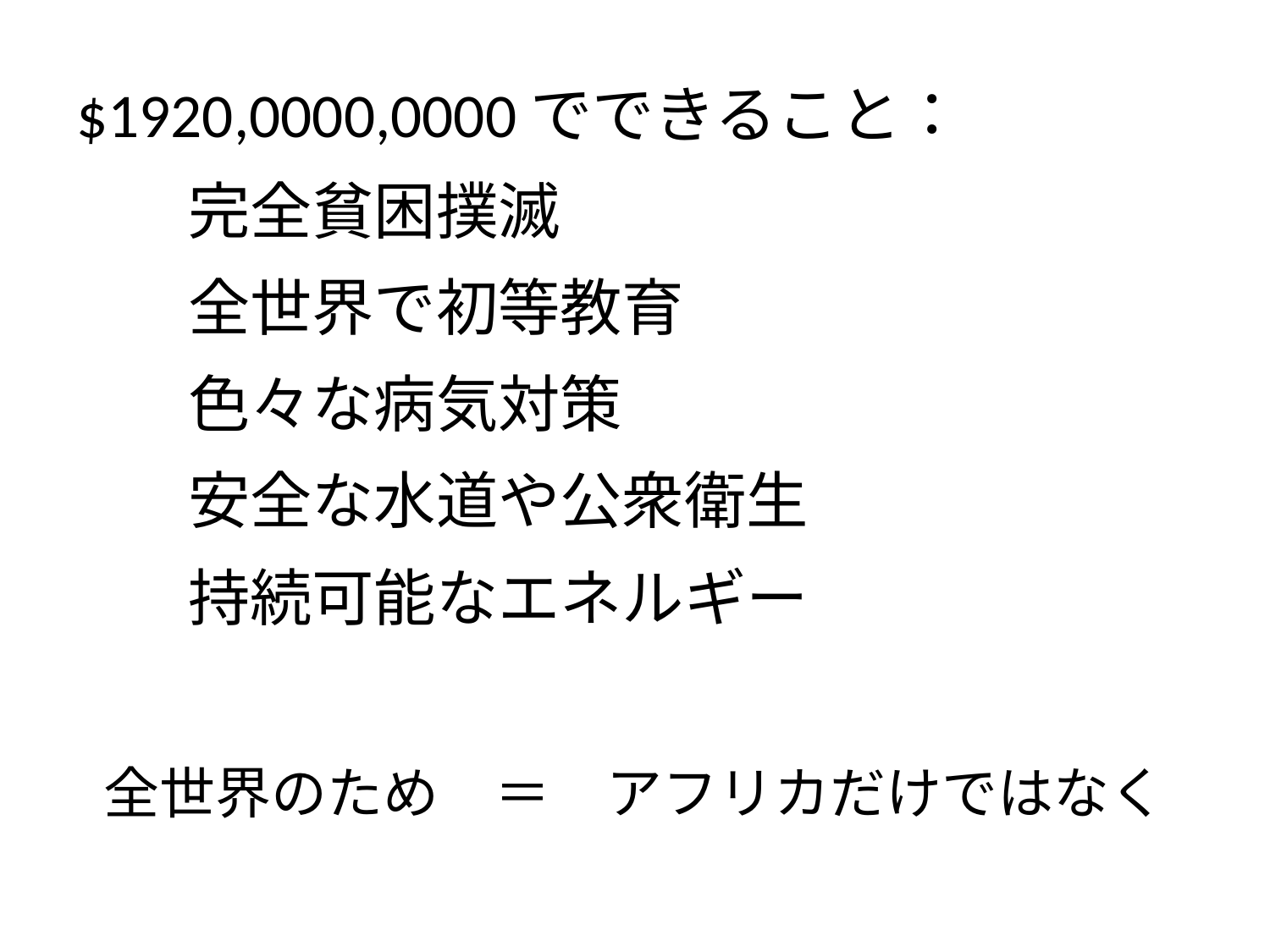

# $1920,0000,0000でできること： 　　 完全貧困撲滅 全世界で初等教育 色々な病気対策 安全な水道や公衆衛生 持続可能なエネルギー 全世界のため　＝　アフリカだけではなく